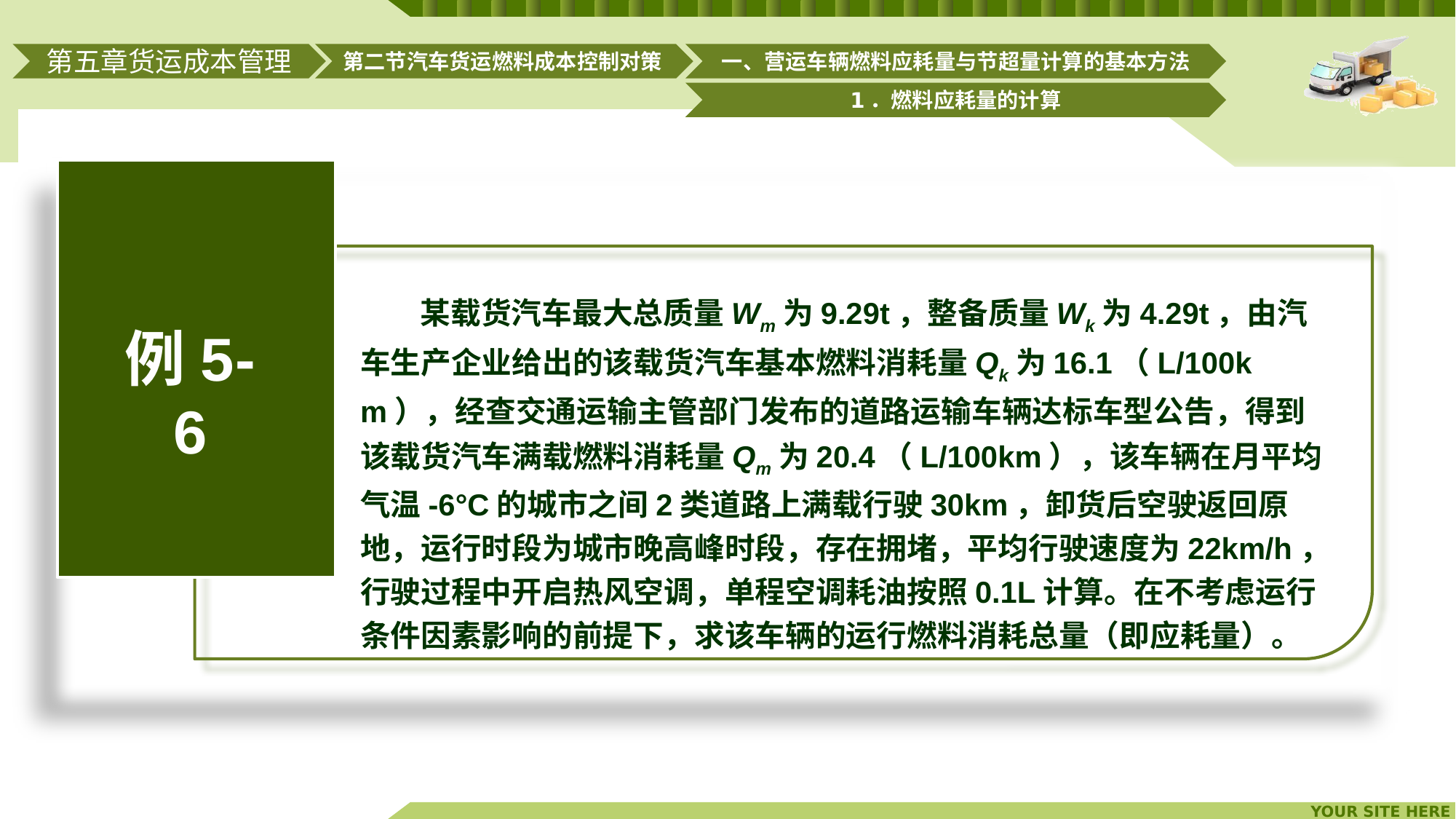

第二节汽车货运燃料成本控制对策
一、营运车辆燃料应耗量与节超量计算的基本方法
第五章货运成本管理
1．燃料应耗量的计算

某载货汽车最大总质量Wm为9.29t，整备质量Wk为4.29t，由汽车生产企业给出的该载货汽车基本燃料消耗量Qk为16.1（L/100km），经查交通运输主管部门发布的道路运输车辆达标车型公告，得到该载货汽车满载燃料消耗量Qm为20.4（L/100km），该车辆在月平均气温-6°C的城市之间2类道路上满载行驶30km，卸货后空驶返回原地，运行时段为城市晚高峰时段，存在拥堵，平均行驶速度为22km/h，行驶过程中开启热风空调，单程空调耗油按照0.1L计算。在不考虑运行条件因素影响的前提下，求该车辆的运行燃料消耗总量（即应耗量）。
例5-6